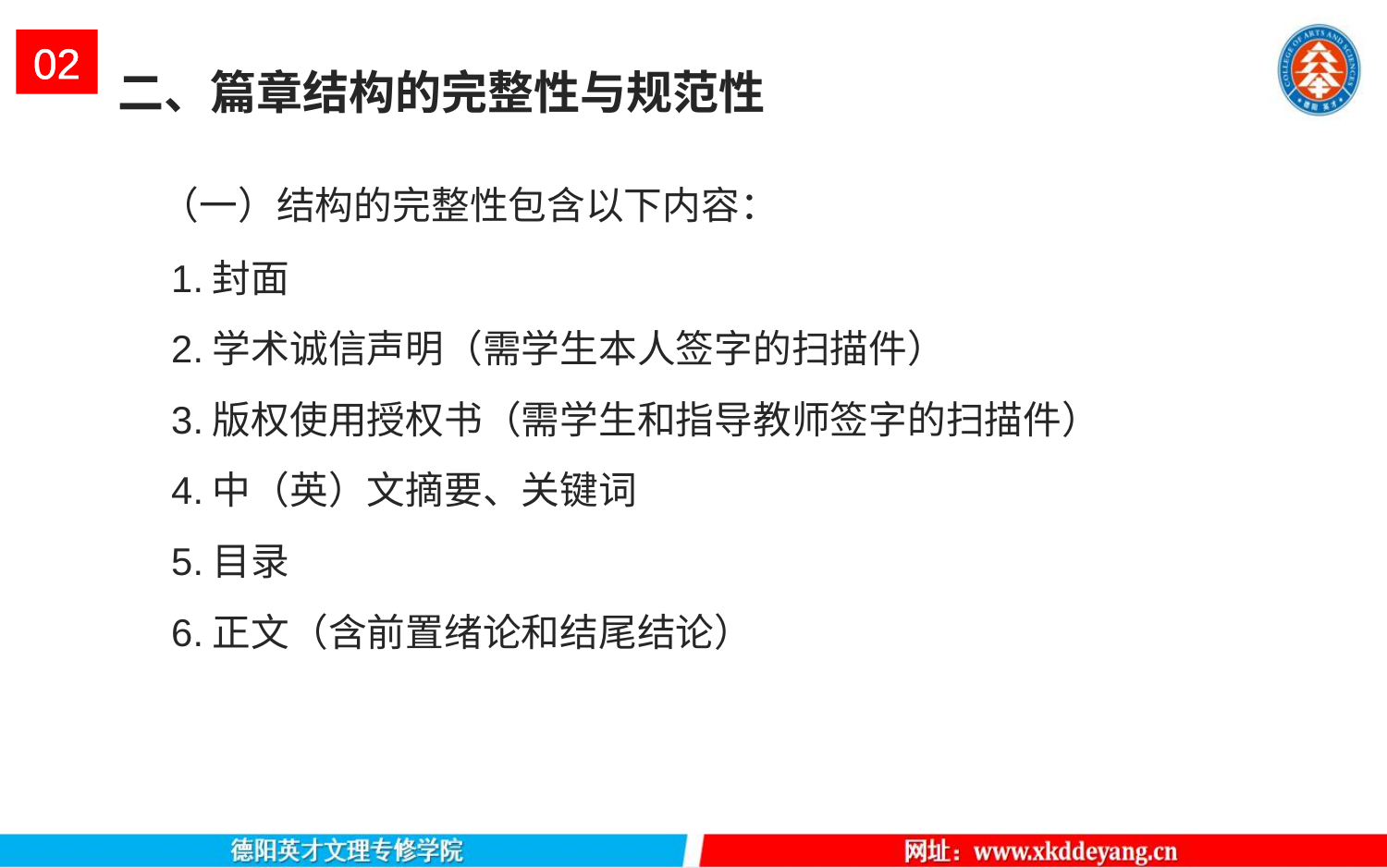

二、篇章结构的完整性与规范性
02
 （一）结构的完整性包含以下内容：
   1.封面
   2.学术诚信声明（需学生本人签字的扫描件）
   3.版权使用授权书（需学生和指导教师签字的扫描件）
   4.中（英）文摘要、关键词
   5.目录
   6.正文（含前置绪论和结尾结论）